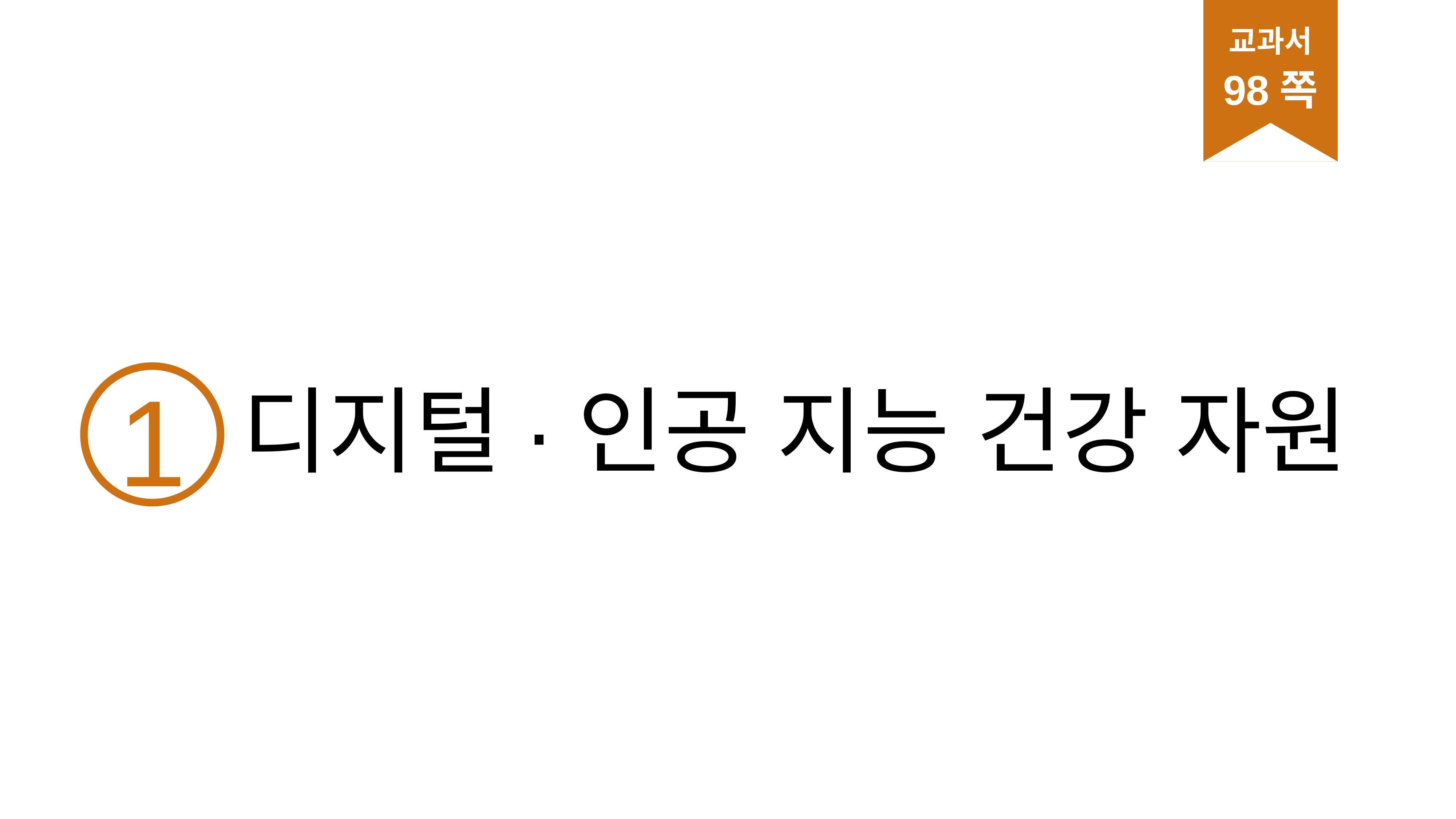

교과서
98쪽

1
디지털·인공 지능 건강 자원